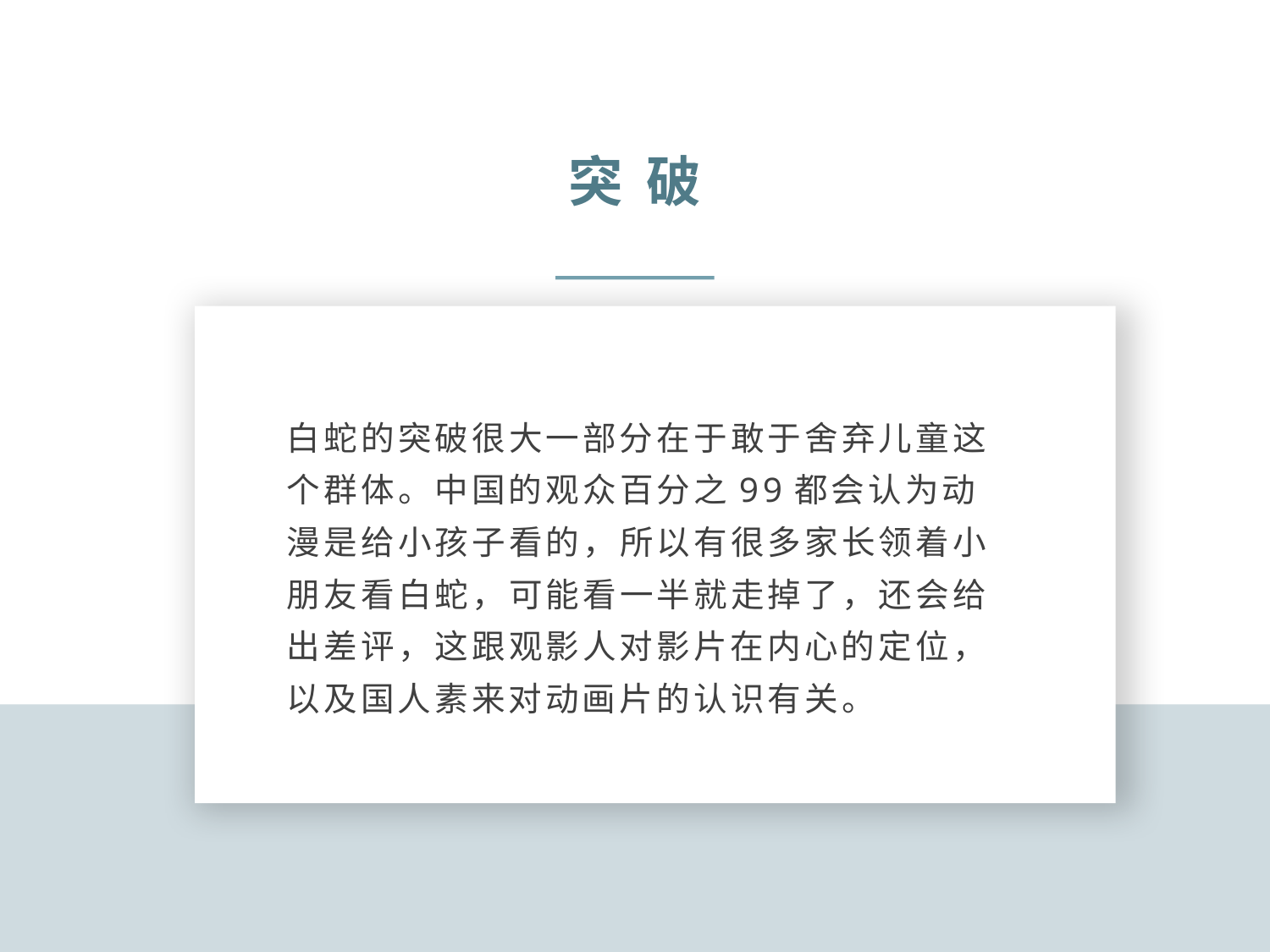

突 破

白蛇的突破很大一部分在于敢于舍弃儿童这个群体。中国的观众百分之99都会认为动漫是给小孩子看的，所以有很多家长领着小朋友看白蛇，可能看一半就走掉了，还会给出差评，这跟观影人对影片在内心的定位，以及国人素来对动画片的认识有关。